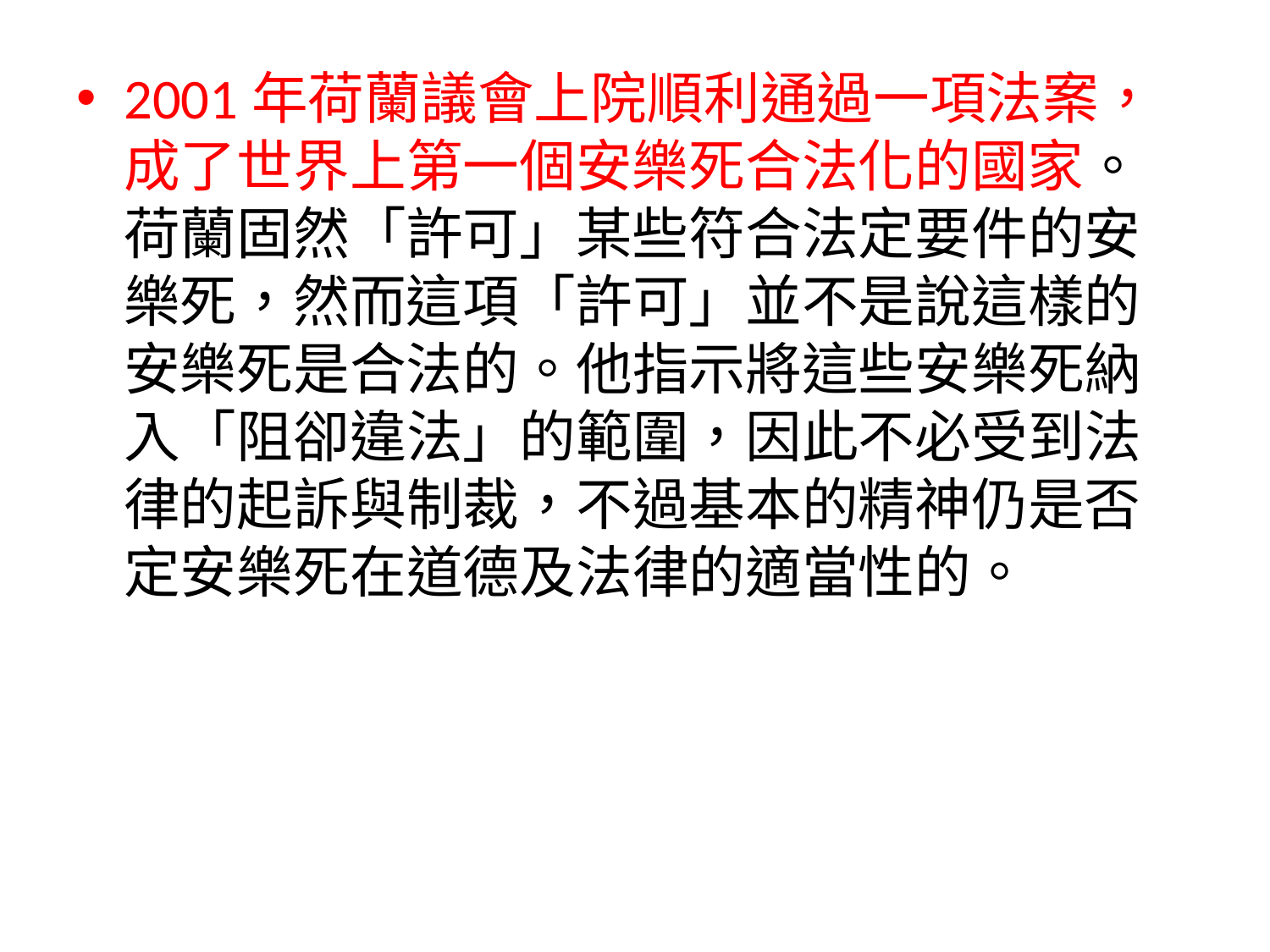

2001年荷蘭議會上院順利通過一項法案，成了世界上第一個安樂死合法化的國家。荷蘭固然「許可」某些符合法定要件的安樂死，然而這項「許可」並不是說這樣的安樂死是合法的。他指示將這些安樂死納入「阻卻違法」的範圍，因此不必受到法律的起訴與制裁，不過基本的精神仍是否定安樂死在道德及法律的適當性的。